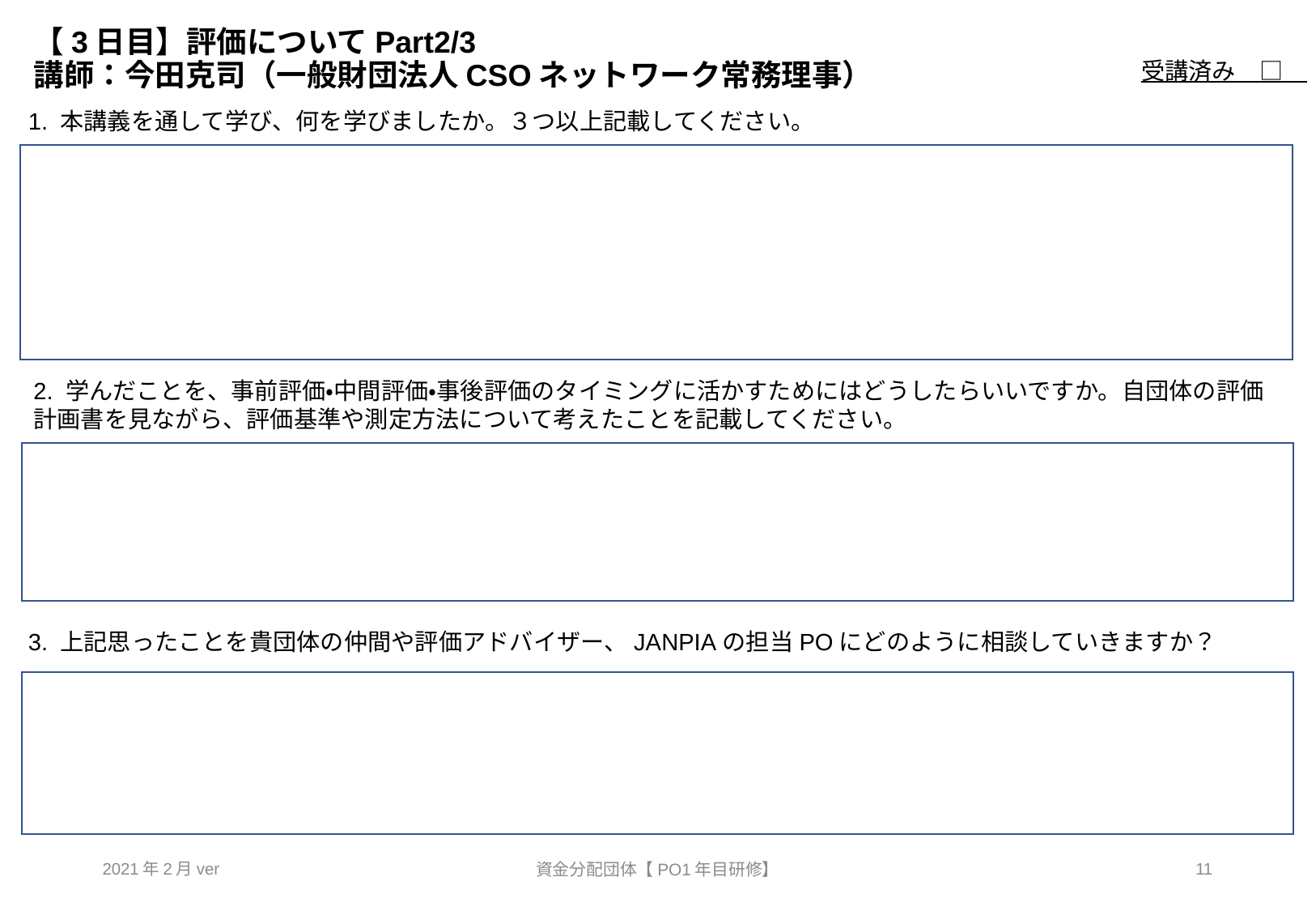

# 【3日目】評価についてPart2/3　 講師：今田克司（一般財団法人CSOネットワーク常務理事）
受講済み　□
1. 本講義を通して学び、何を学びましたか。３つ以上記載してください。

2. 学んだことを、事前評価・中間評価・事後評価のタイミングに活かすためにはどうしたらいいですか。自団体の評価計画書を見ながら、評価基準や測定方法について考えたことを記載してください。

3. 上記思ったことを貴団体の仲間や評価アドバイザー、JANPIAの担当POにどのように相談していきますか？

2021年2月ver
資金分配団体【PO1年目研修】
11